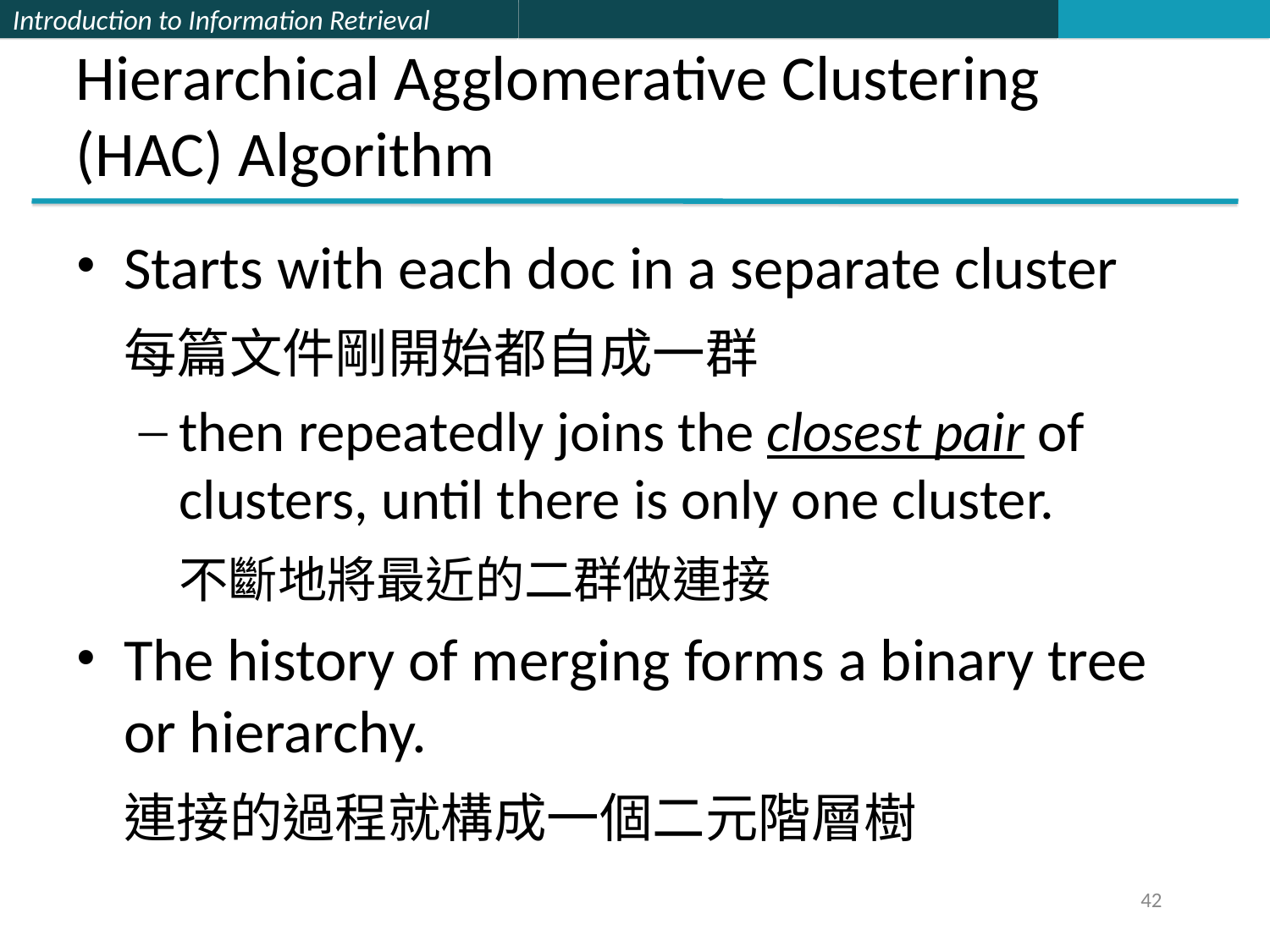

# Hierarchical Agglomerative Clustering (HAC) Algorithm
Starts with each doc in a separate cluster
	每篇文件剛開始都自成一群
then repeatedly joins the closest pair of clusters, until there is only one cluster.
	不斷地將最近的二群做連接
The history of merging forms a binary tree or hierarchy.
	連接的過程就構成一個二元階層樹
42